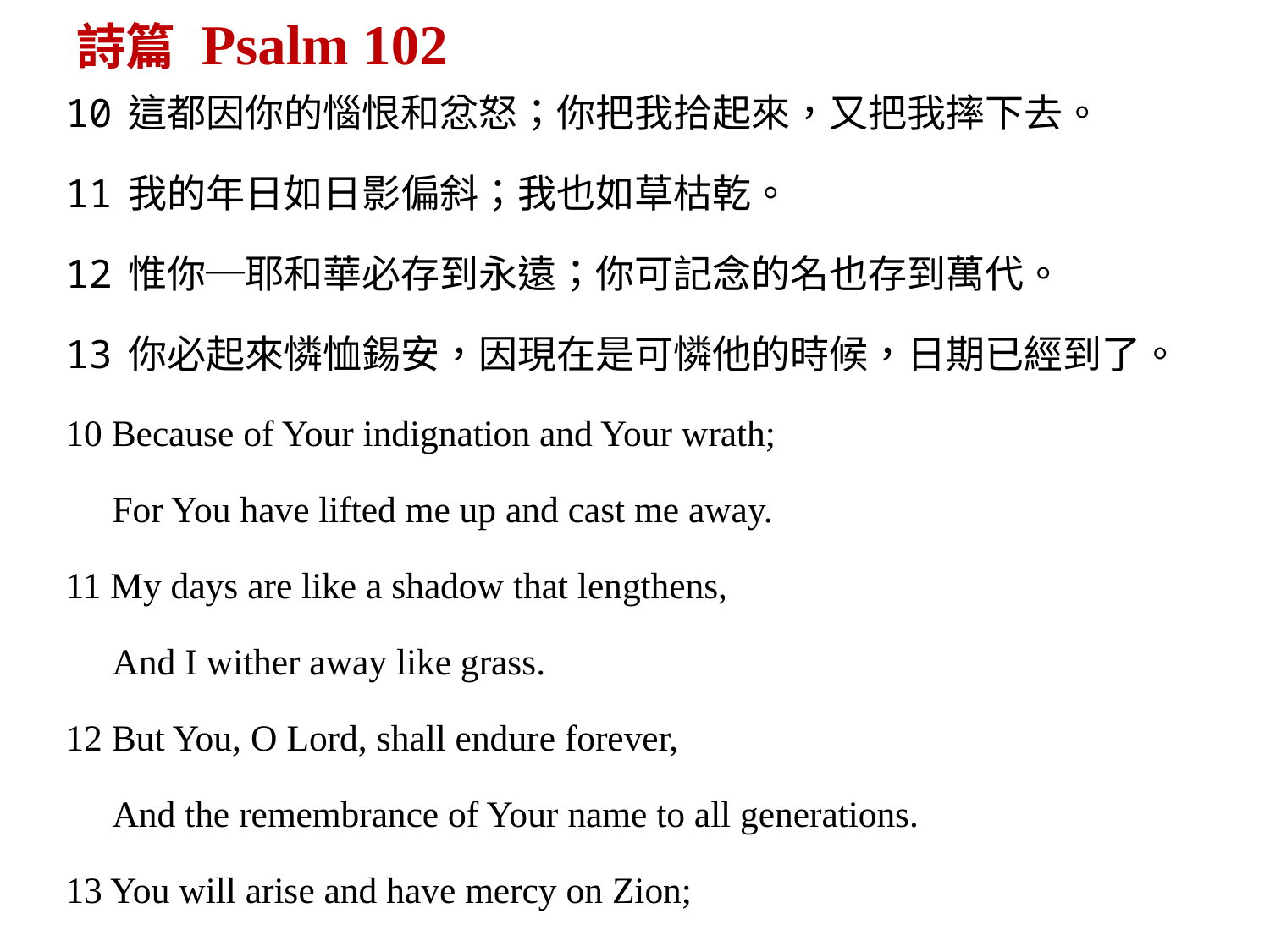

詩篇 Psalm 102
10這都因你的惱恨和忿怒；你把我拾起來，又把我摔下去。
11我的年日如日影偏斜；我也如草枯乾。
12惟你─耶和華必存到永遠；你可記念的名也存到萬代。
13你必起來憐恤錫安，因現在是可憐他的時候，日期已經到了。
10 Because of Your indignation and Your wrath;
     For You have lifted me up and cast me away.
11 My days are like a shadow that lengthens,
     And I wither away like grass.
12 But You, O Lord, shall endure forever,
     And the remembrance of Your name to all generations.
13 You will arise and have mercy on Zion;
     For the time to favor her,
     Yes, the set time, has come.